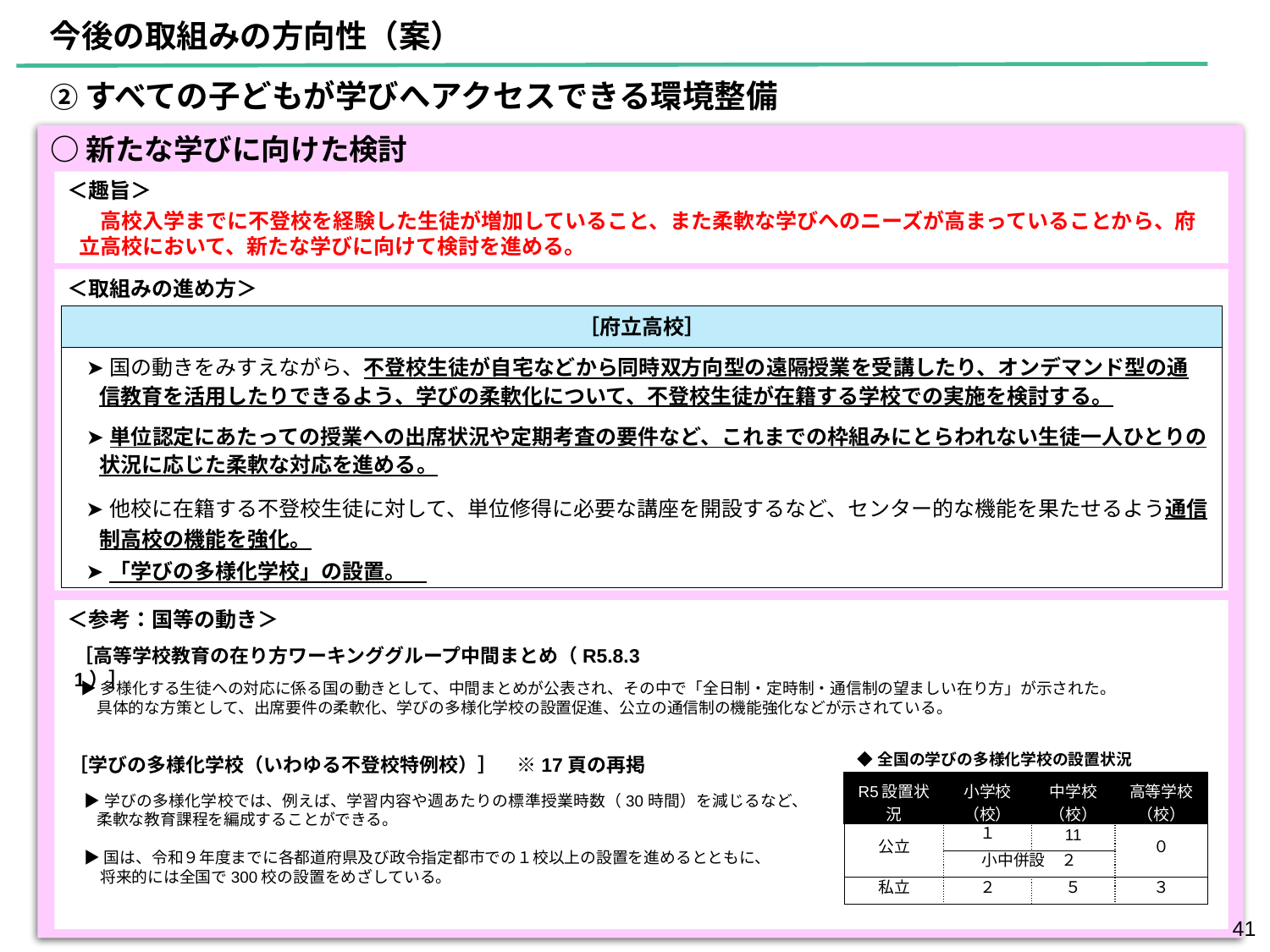

今後の取組みの方向性（案）
②すべての子どもが学びへアクセスできる環境整備
○新たな学びに向けた検討
＜趣旨＞
　高校入学までに不登校を経験した生徒が増加していること、また柔軟な学びへのニーズが高まっていることから、府立高校において、新たな学びに向けて検討を進める。
＜取組みの進め方＞
| ［府立高校］ |
| --- |
| ➤国の動きをみすえながら、不登校生徒が自宅などから同時双方向型の遠隔授業を受講したり、オンデマンド型の通信教育を活用したりできるよう、学びの柔軟化について、不登校生徒が在籍する学校での実施を検討する。 |
| ➤単位認定にあたっての授業への出席状況や定期考査の要件など、これまでの枠組みにとらわれない生徒一人ひとりの状況に応じた柔軟な対応を進める。 |
| ➤他校に在籍する不登校生徒に対して、単位修得に必要な講座を開設するなど、センター的な機能を果たせるよう通信制高校の機能を強化。 |
| ➤「学びの多様化学校」の設置。 |
＜参考：国等の動き＞
［高等学校教育の在り方ワーキンググループ中間まとめ（R5.8.31）］
▶多様化する生徒への対応に係る国の動きとして、中間まとめが公表され、その中で「全日制・定時制・通信制の望ましい在り方」が示された。
　具体的な方策として、出席要件の柔軟化、学びの多様化学校の設置促進、公立の通信制の機能強化などが示されている。
| ◆全国の学びの多様化学校の設置状況 |  |  |  |
| --- | --- | --- | --- |
| R5設置状況 | 小学校（校） | 中学校（校） | 高等学校（校） |
| 公立 | １ | 11 | ０ |
|  | 小中併設　２ |  |  |
| 私立 | ２ | ５ | ３ |
［学びの多様化学校（いわゆる不登校特例校）］　※17頁の再掲
▶学びの多様化学校では、例えば、学習内容や週あたりの標準授業時数（30時間）を減じるなど、柔軟な教育課程を編成することができる。

▶国は、令和９年度までに各都道府県及び政令指定都市での１校以上の設置を進めるとともに、
　将来的には全国で300校の設置をめざしている。
41